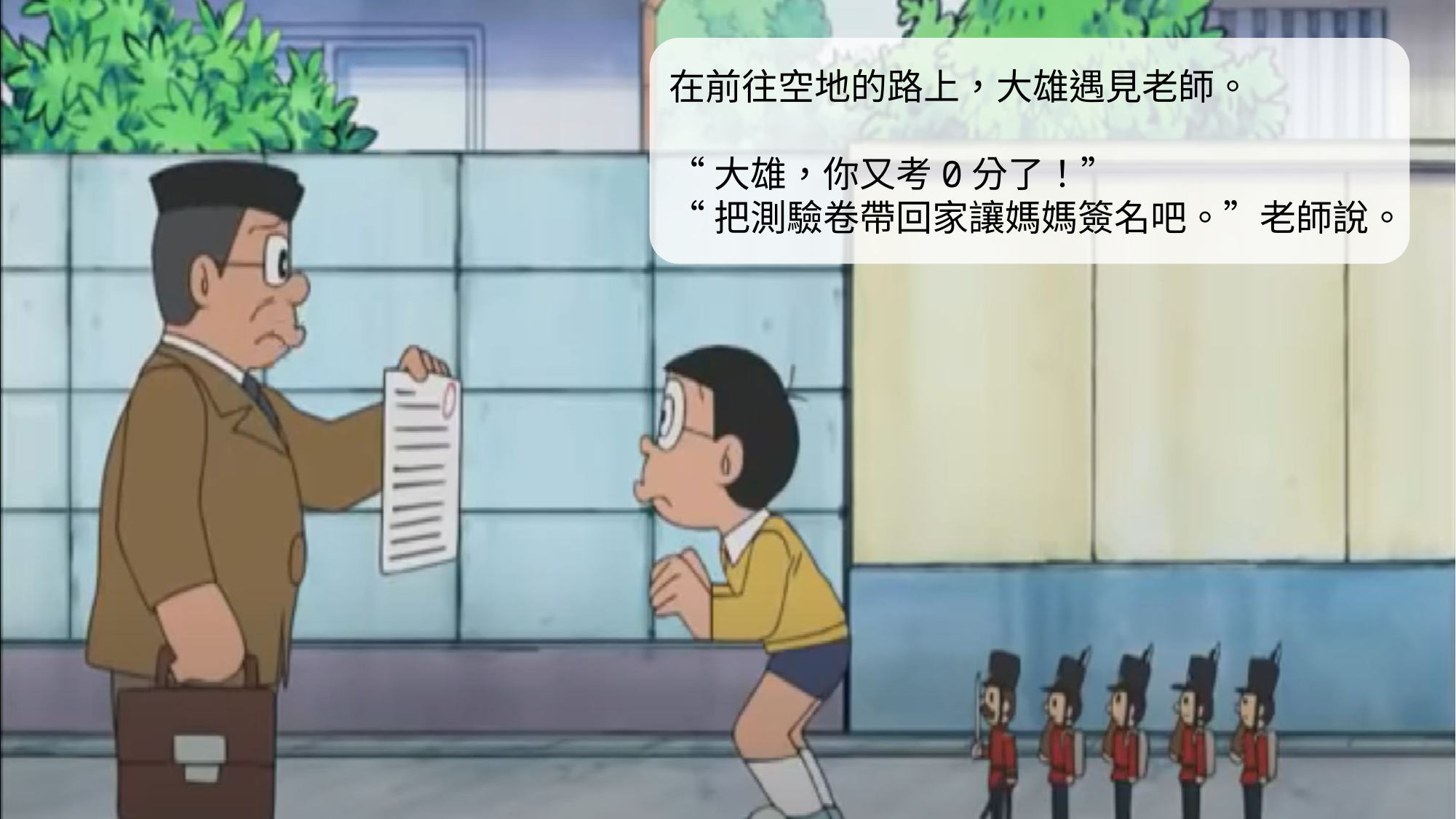

在前往空地的路上，大雄遇見老師。

“大雄，你又考0分了！”
“把測驗卷帶回家讓媽媽簽名吧。”老師說。